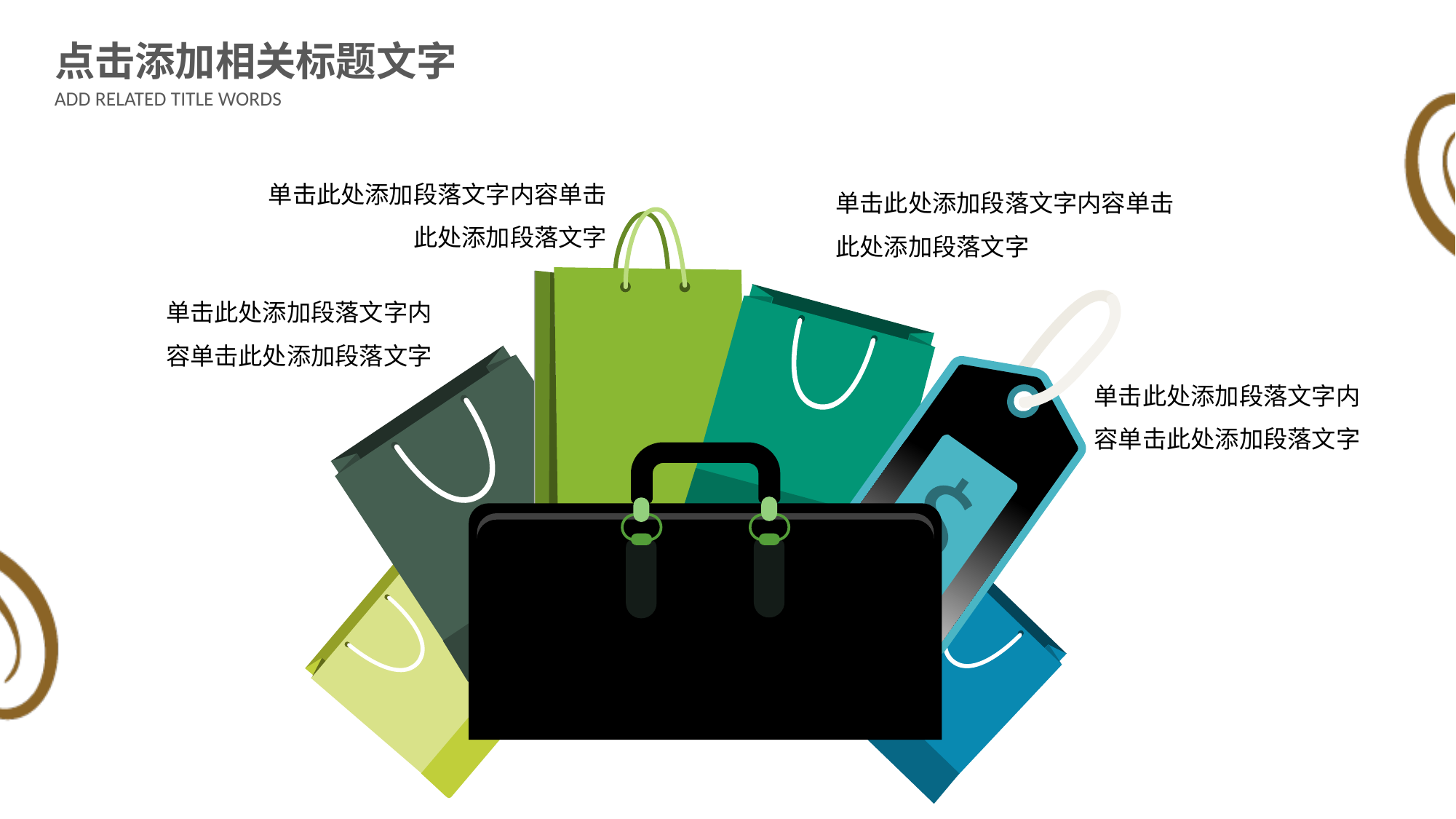

点击添加相关标题文字
ADD RELATED TITLE WORDS
单击此处添加段落文字内容单击此处添加段落文字
单击此处添加段落文字内容单击此处添加段落文字

单击此处添加段落文字内容单击此处添加段落文字

单击此处添加段落文字内容单击此处添加段落文字